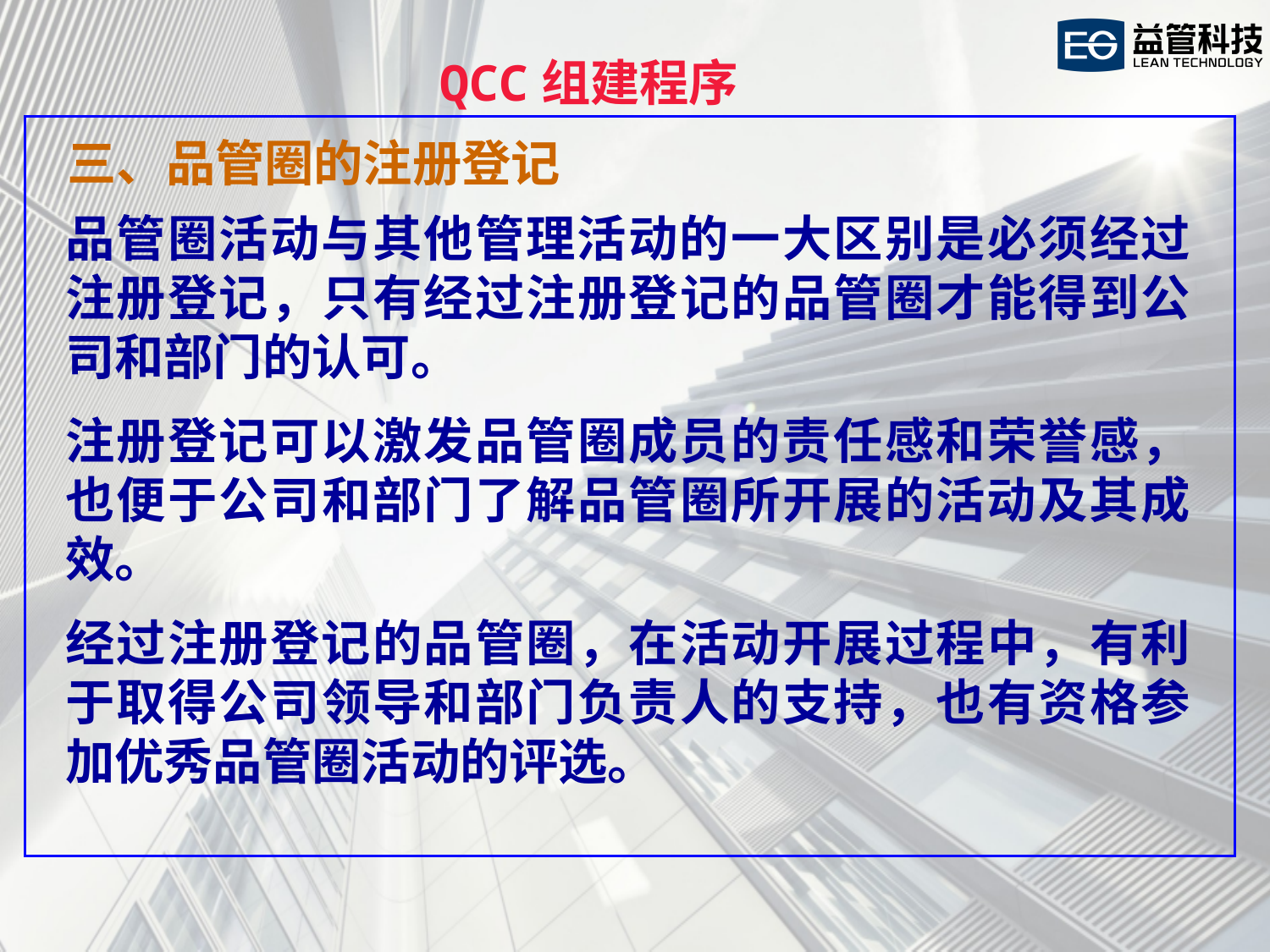

QCC组建程序

三、品管圈的注册登记
品管圈活动与其他管理活动的一大区别是必须经过注册登记，只有经过注册登记的品管圈才能得到公司和部门的认可。
注册登记可以激发品管圈成员的责任感和荣誉感，也便于公司和部门了解品管圈所开展的活动及其成效。
经过注册登记的品管圈，在活动开展过程中，有利于取得公司领导和部门负责人的支持，也有资格参加优秀品管圈活动的评选。